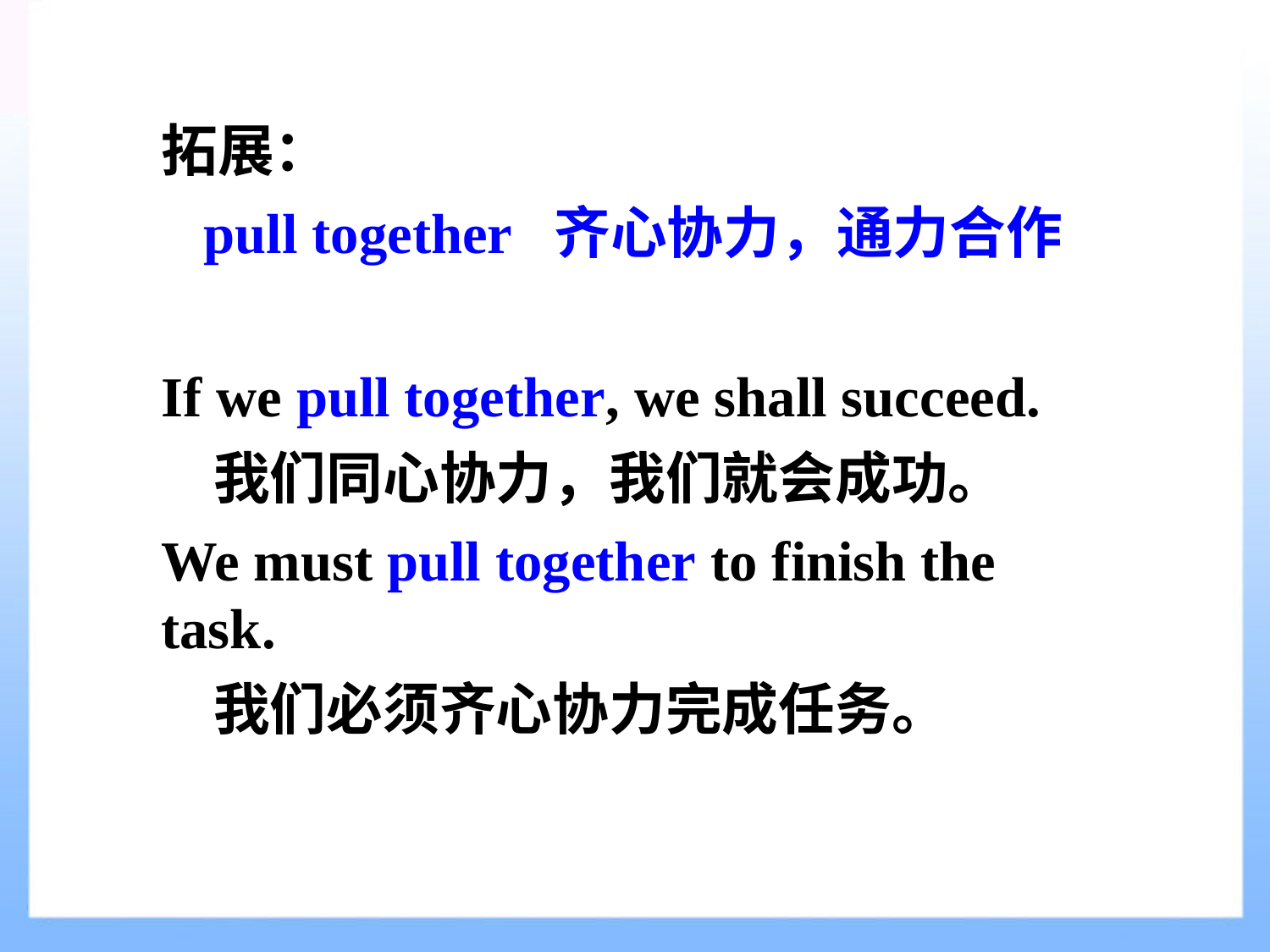

拓展：
   pull together  齐心协力，通力合作

If we pull together, we shall succeed.
   我们同心协力，我们就会成功。
We must pull together to finish the task.
   我们必须齐心协力完成任务。